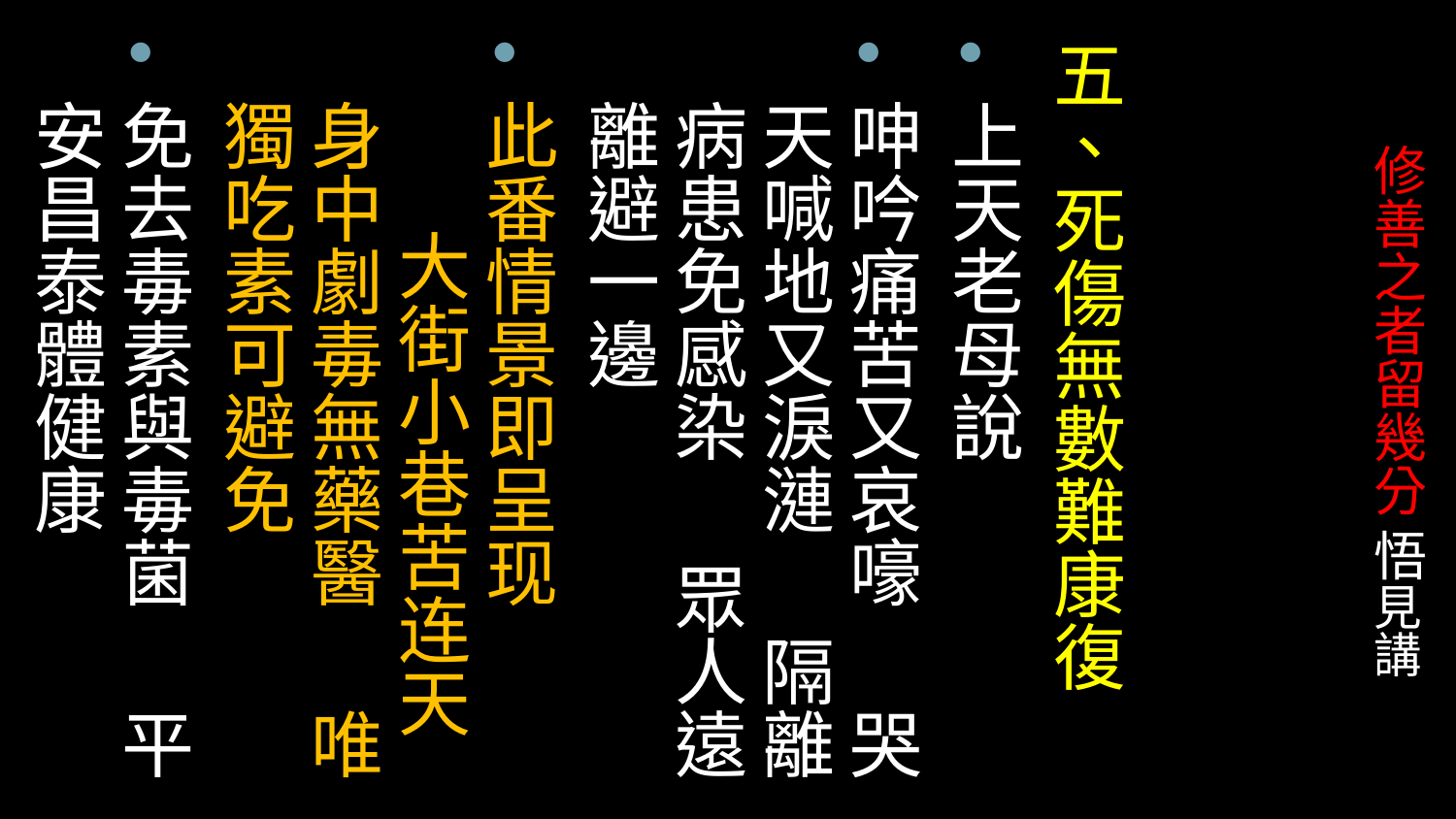

五、死傷無數難康復
上天老母說
呻吟痛苦又哀嚎      哭天喊地又淚漣      隔離病患免感染      眾人遠離避一邊
此番情景即呈现                   大街小巷苦连天
身中劇毒無藥醫      唯獨吃素可避免
免去毒素與毒菌      平安昌泰體健康
# 修善之者留幾分 悟見講